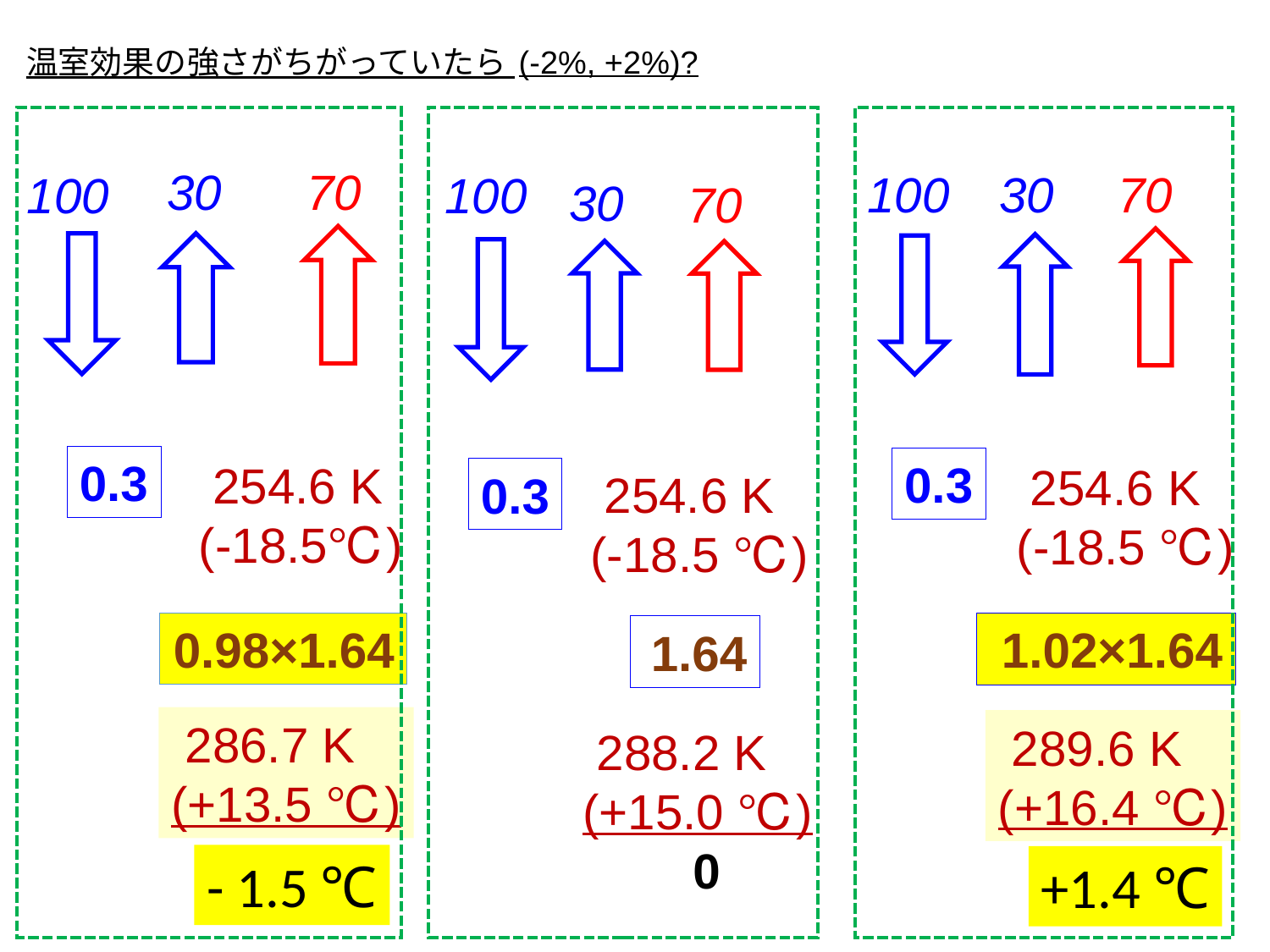

# 温室効果の強さがちがっていたら (-2%, +2%)?

30
70

0.3
 254.6 K
(-18.5℃)
0.98×1.64
 286.7 K
(+13.5 ℃)
100
30
70

0.3
 254.6 K
(-18.5 ℃)
1.02×1.64
 289.6 K
(+16.4 ℃)
100
100
30
70

 254.6 K
(-18.5 ℃)
0.3
1.64
 288.2 K
(+15.0 ℃)
        0

- 1.5 ℃
+1.4 ℃